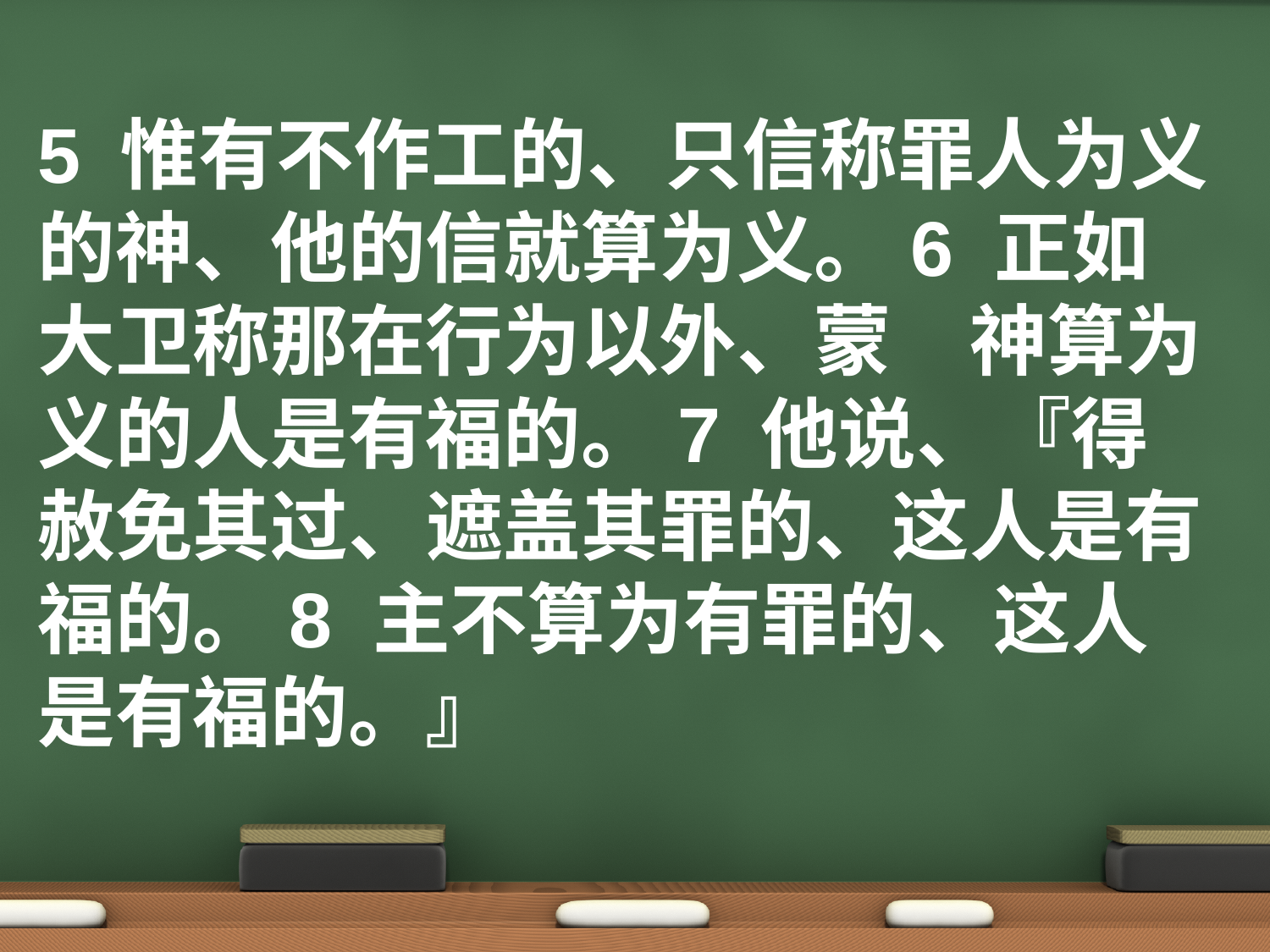

5 惟有不作工的、只信称罪人为义的神、他的信就算为义。6 正如大卫称那在行为以外、蒙　神算为义的人是有福的。7 他说、『得赦免其过、遮盖其罪的、这人是有福的。8 主不算为有罪的、这人是有福的。』